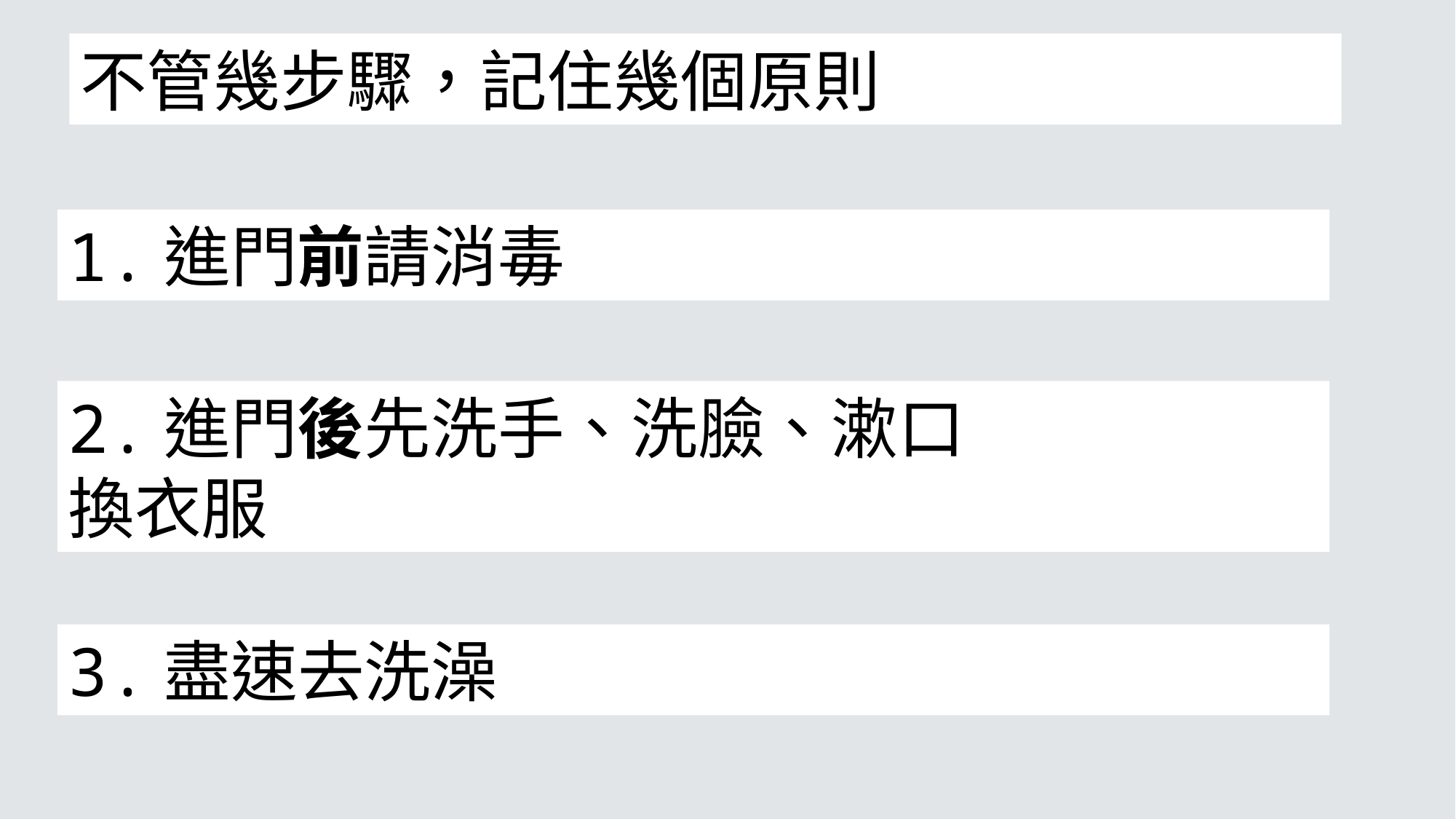

不管幾步驟，記住幾個原則
1.進門前請消毒
2.進門後先洗手、洗臉、漱口
換衣服
3.盡速去洗澡